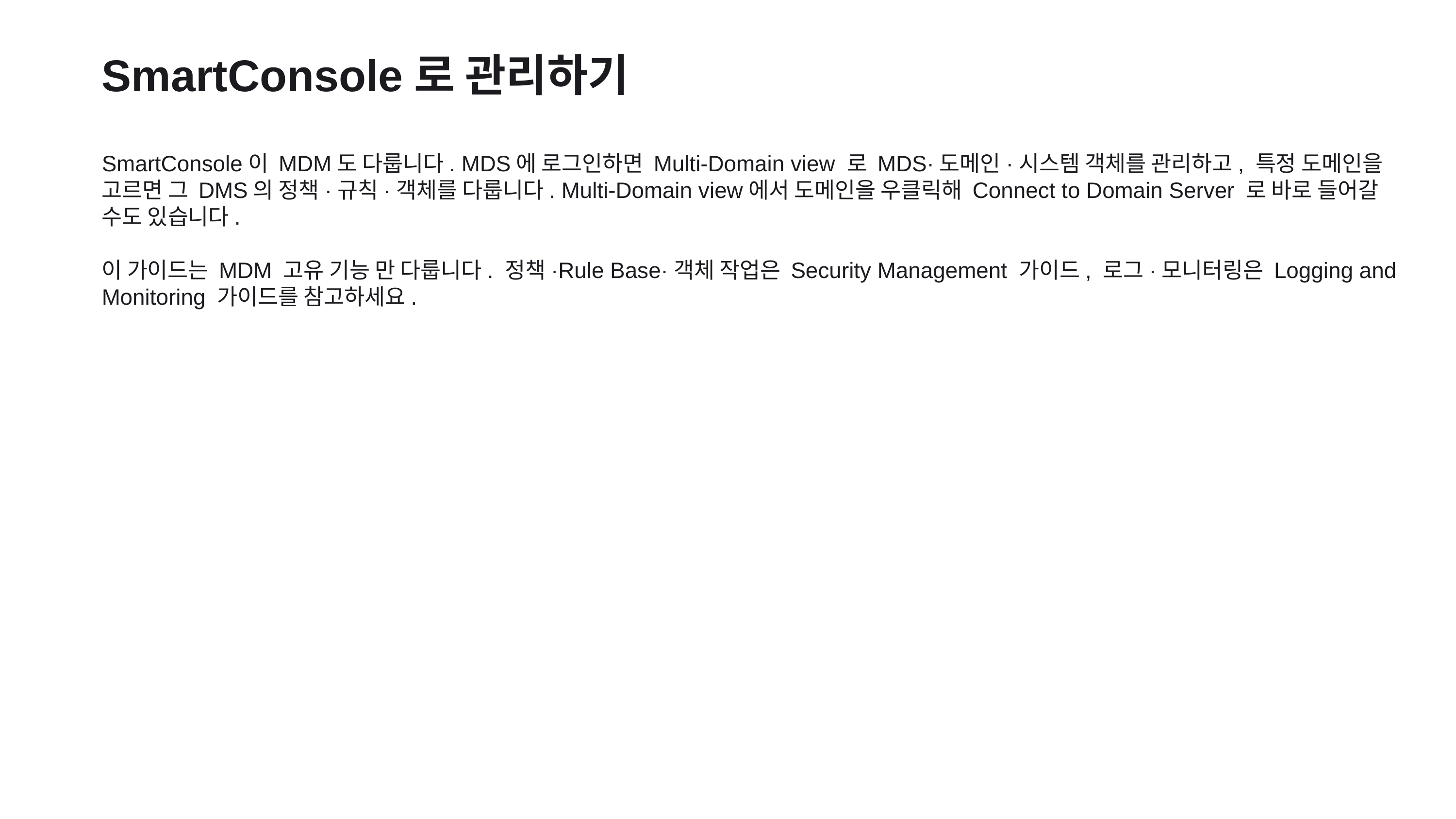

SmartConsole로 관리하기
SmartConsole이 MDM도 다룹니다. MDS에 로그인하면 Multi-Domain view 로 MDS·도메인·시스템 객체를 관리하고, 특정 도메인을 고르면 그 DMS의 정책·규칙·객체를 다룹니다. Multi-Domain view에서 도메인을 우클릭해 Connect to Domain Server 로 바로 들어갈 수도 있습니다.

이 가이드는 MDM 고유 기능 만 다룹니다. 정책·Rule Base·객체 작업은 Security Management 가이드, 로그·모니터링은 Logging and Monitoring 가이드를 참고하세요.